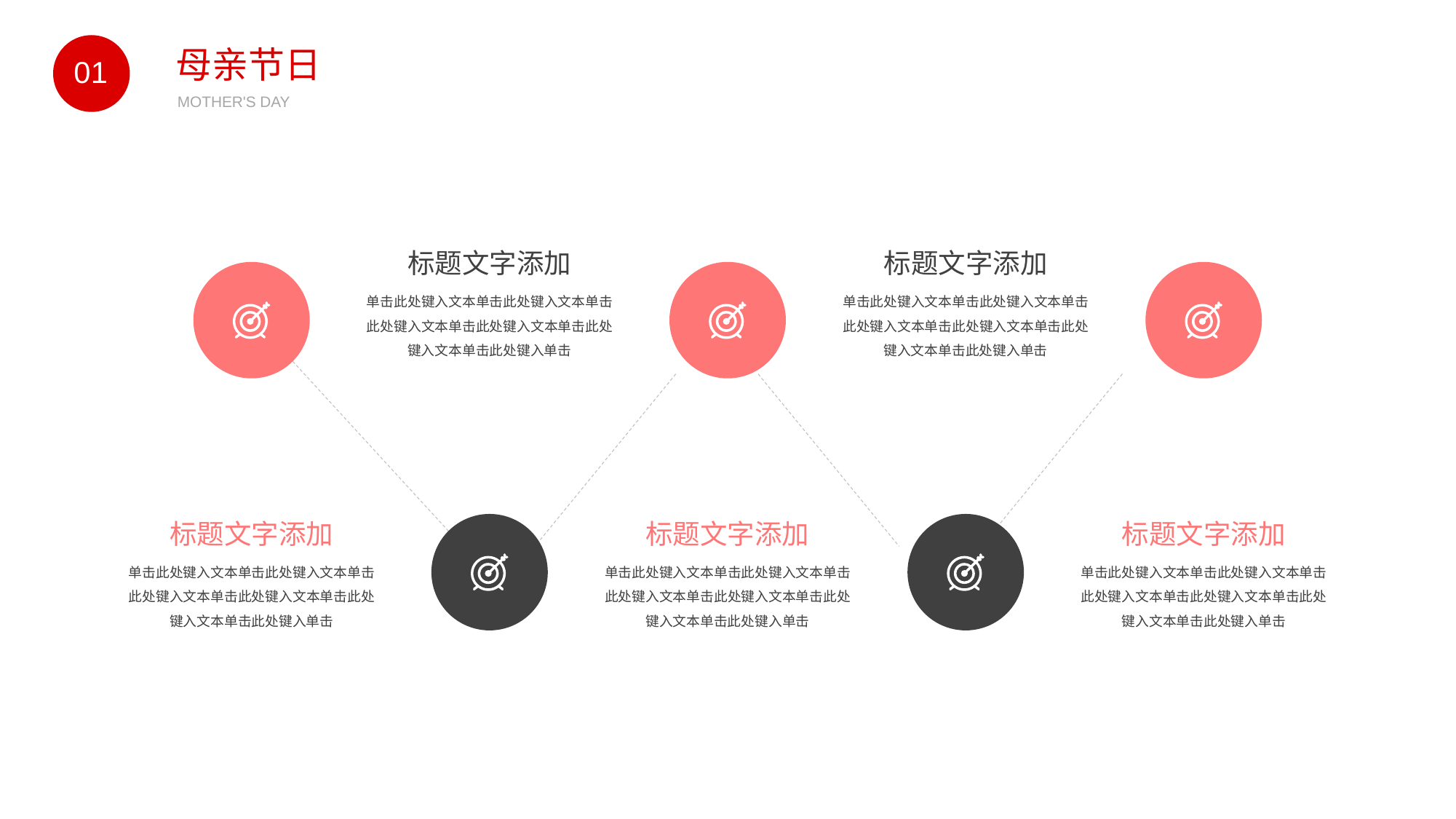

BY YUSHEN

母亲节日
01
MOTHER'S DAY
标题文字添加
单击此处键入文本单击此处键入文本单击此处键入文本单击此处键入文本单击此处键入文本单击此处键入单击

标题文字添加
单击此处键入文本单击此处键入文本单击此处键入文本单击此处键入文本单击此处键入文本单击此处键入单击

标题文字添加
单击此处键入文本单击此处键入文本单击此处键入文本单击此处键入文本单击此处键入文本单击此处键入单击

标题文字添加
单击此处键入文本单击此处键入文本单击此处键入文本单击此处键入文本单击此处键入文本单击此处键入单击

标题文字添加
单击此处键入文本单击此处键入文本单击此处键入文本单击此处键入文本单击此处键入文本单击此处键入单击